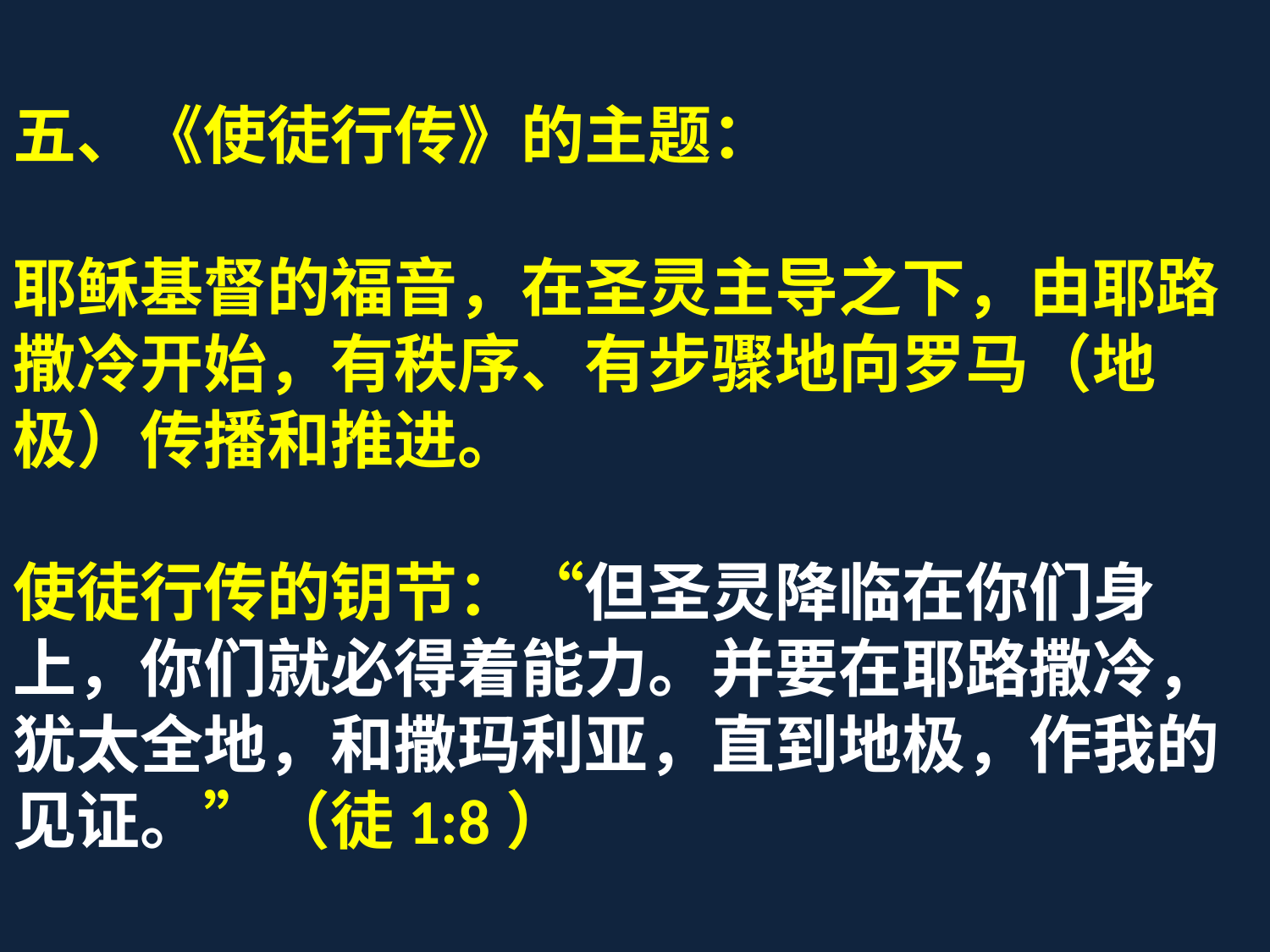

五、《使徒行传》的主题：

耶稣基督的福音，在圣灵主导之下，由耶路撒冷开始，有秩序、有步骤地向罗马（地极）传播和推进。

使徒行传的钥节：“但圣灵降临在你们身上，你们就必得着能力。并要在耶路撒冷，犹太全地，和撒玛利亚，直到地极，作我的见证。”（徒1:8）